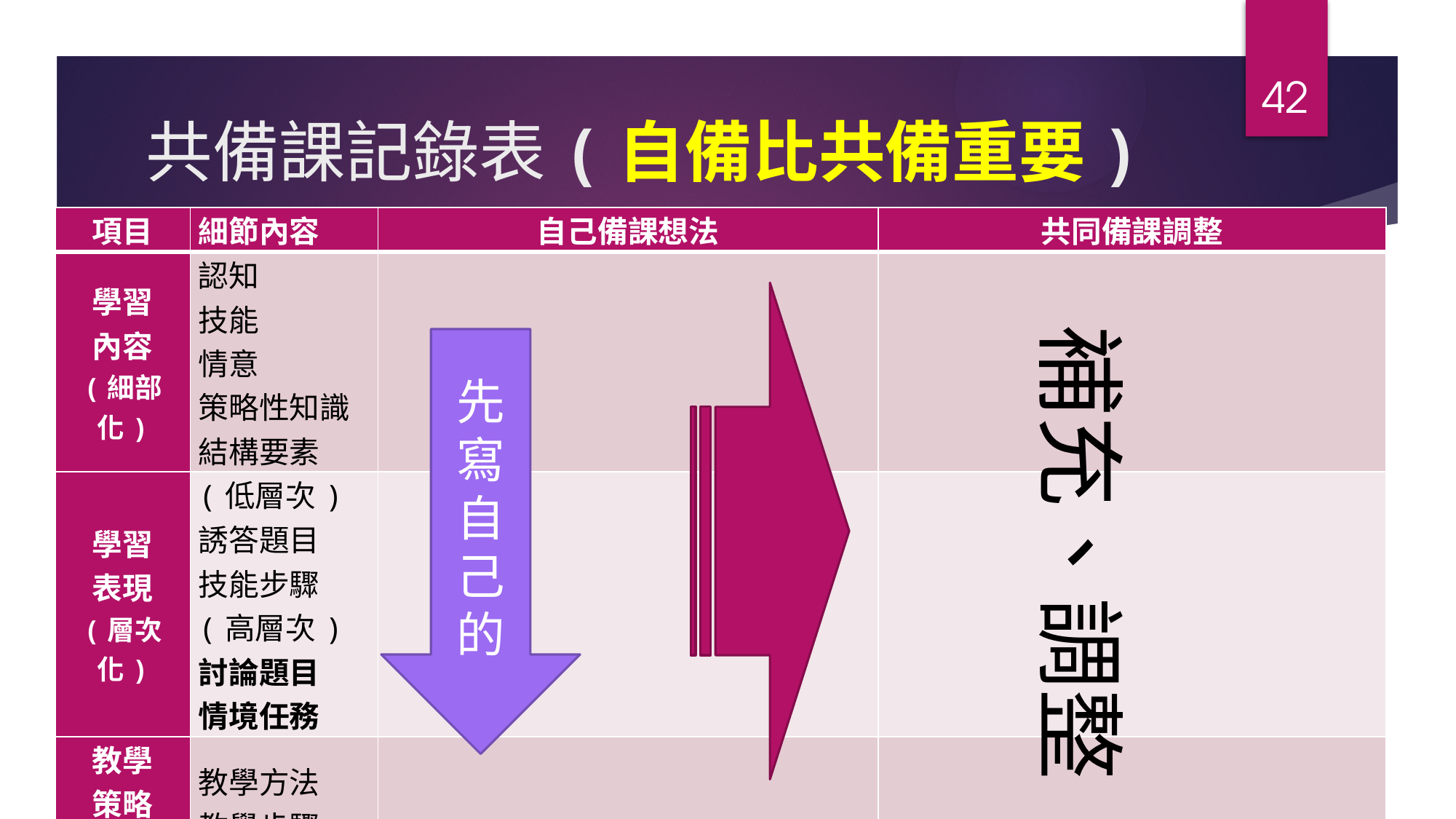

42
# 共備課記錄表(自備比共備重要)
| 項目 | 細節內容 | 自己備課想法 | 共同備課調整 |
| --- | --- | --- | --- |
| 學習 內容 (細部化) | 認知 技能 情意 策略性知識 結構要素 |  |  |
| 學習 表現 (層次化) | (低層次) 誘答題目 技能步驟 (高層次) 討論題目 情境任務 |  |  |
| 教學 策略 (活動化) | 教學方法 教學步驟 教學活動 |  |  |
| 其他 | 教學資源 |  |  |

補充、調整
先
寫
自
己
的